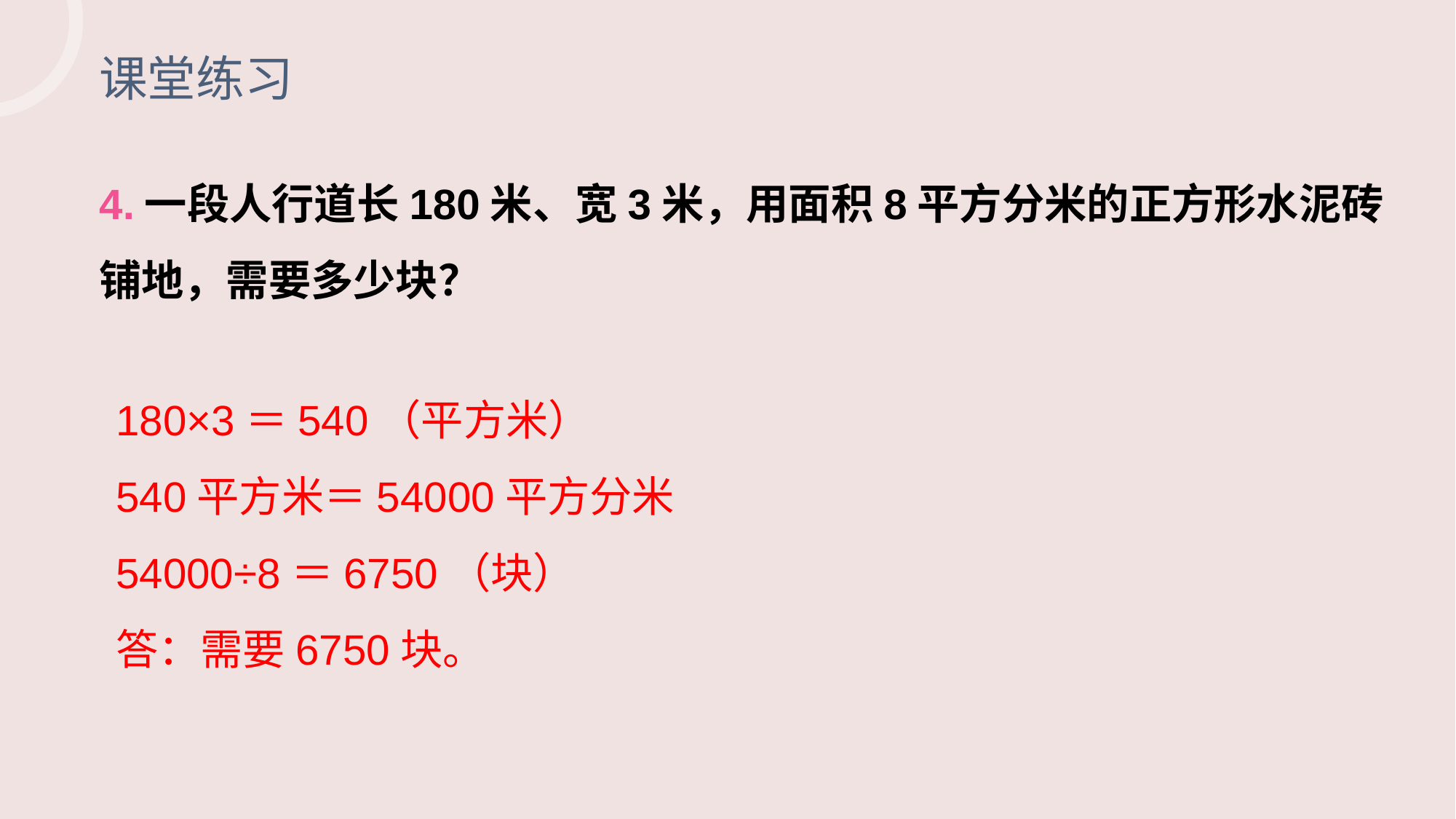

课堂练习
4.一段人行道长180米、宽3米，用面积8平方分米的正方形水泥砖铺地，需要多少块？
180×3＝540（平方米）
540平方米＝54000平方分米
54000÷8＝6750（块）
答：需要6750块。